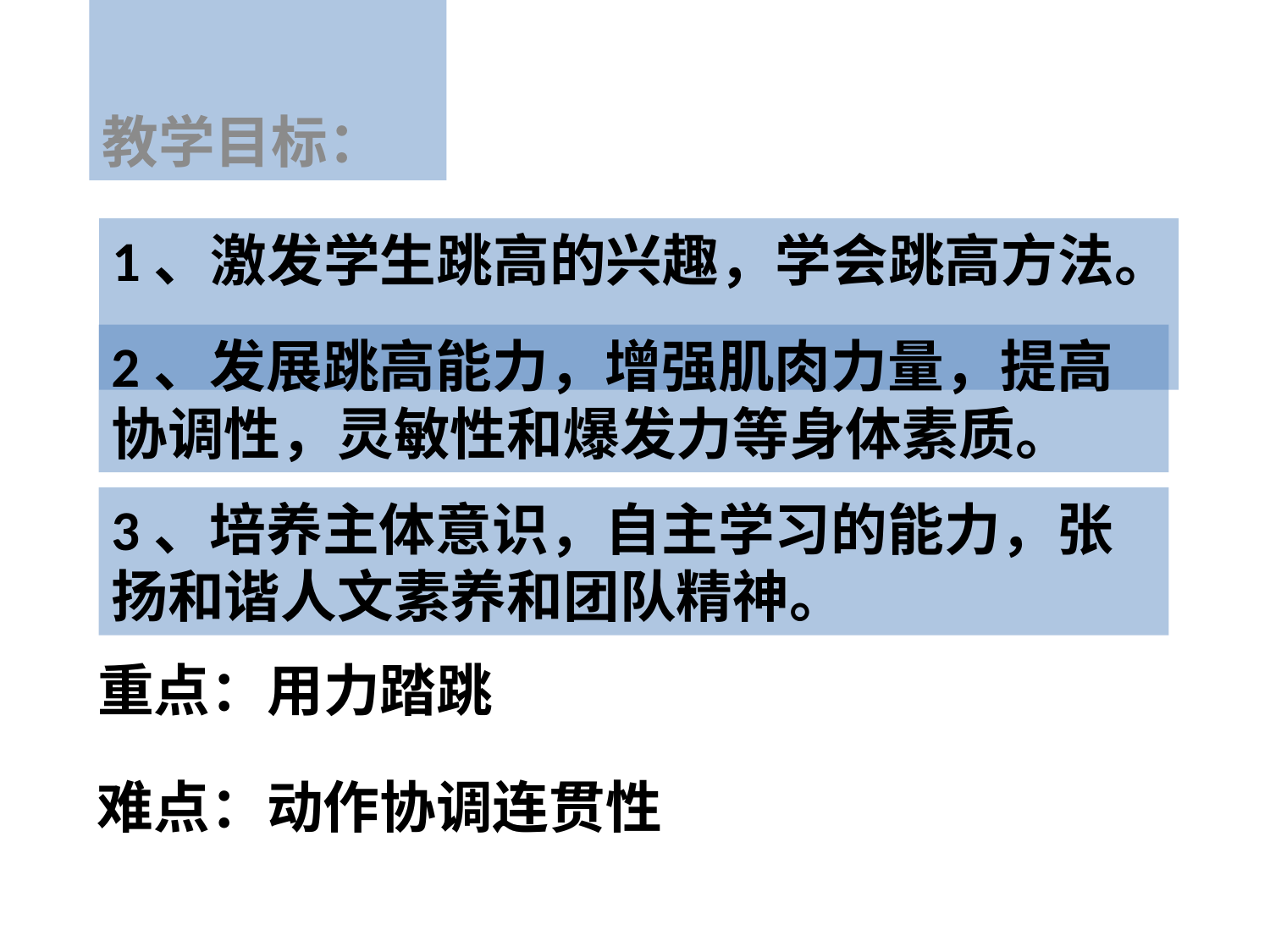

教学目标：
# 1、激发学生跳高的兴趣，学会跳高方法。
2、发展跳高能力，增强肌肉力量，提高协调性，灵敏性和爆发力等身体素质。

3、培养主体意识，自主学习的能力，张扬和谐人文素养和团队精神。

重点：用力踏跳

难点：动作协调连贯性